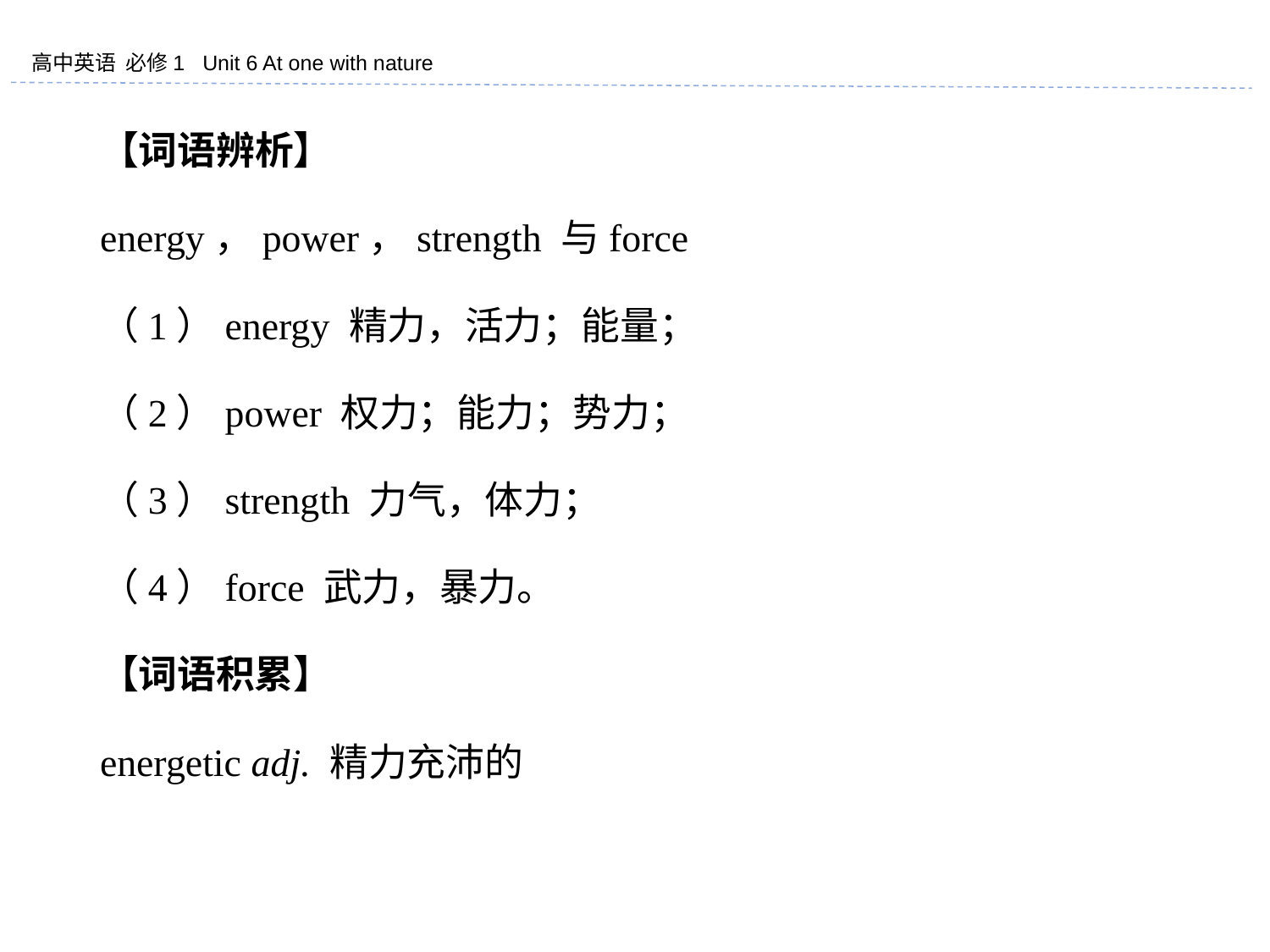

【词语辨析】
energy，power，strength 与force
（1）energy 精力，活力；能量；
（2）power 权力；能力；势力；
（3）strength 力气，体力；
（4）force 武力，暴力。
【词语积累】
energetic adj. 精力充沛的